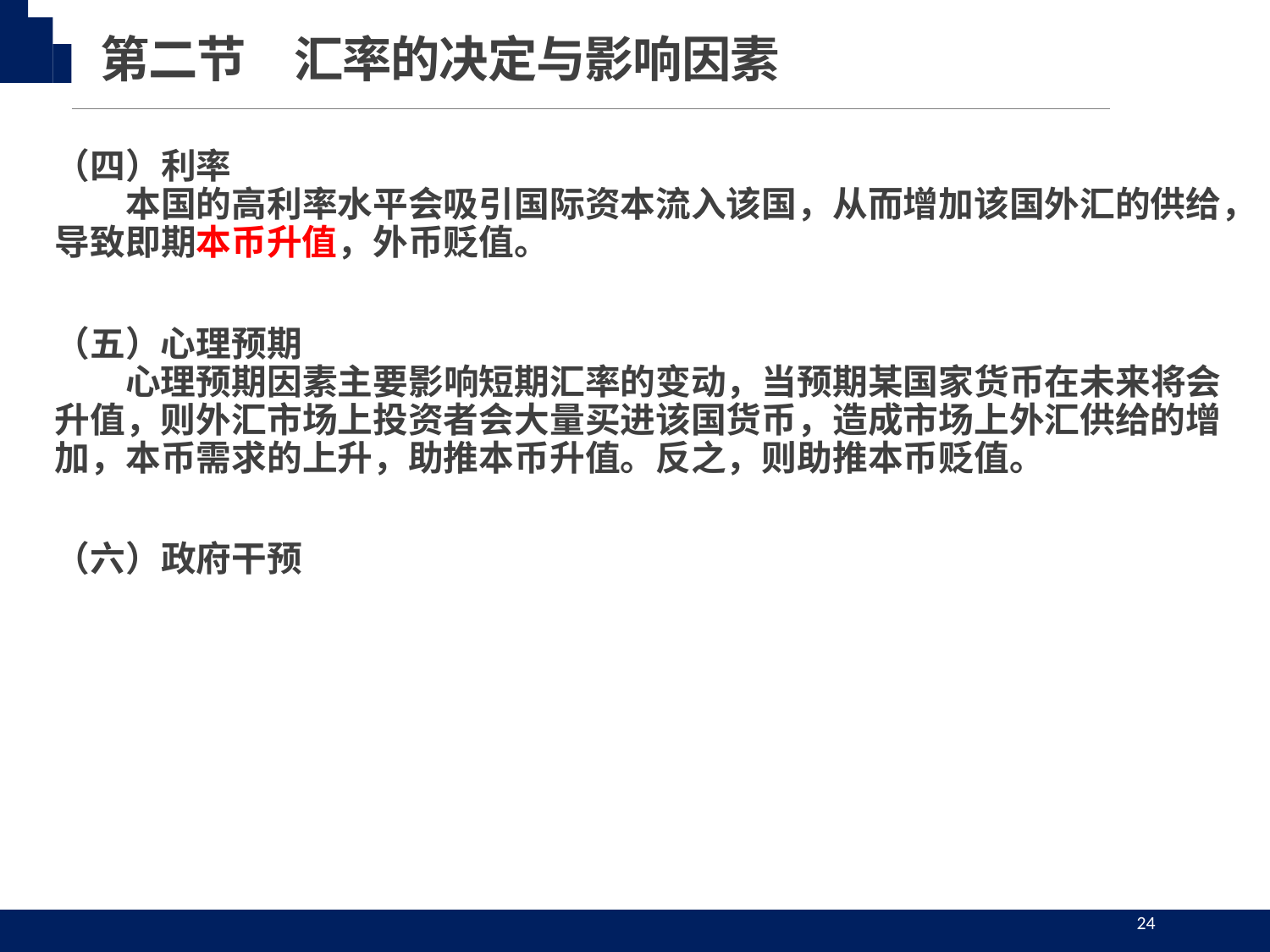

第二节　汇率的决定与影响因素
（四）利率
　　本国的高利率水平会吸引国际资本流入该国，从而增加该国外汇的供给，导致即期本币升值，外币贬值。
（五）心理预期
　　心理预期因素主要影响短期汇率的变动，当预期某国家货币在未来将会升值，则外汇市场上投资者会大量买进该国货币，造成市场上外汇供给的增加，本币需求的上升，助推本币升值。反之，则助推本币贬值。
（六）政府干预

24